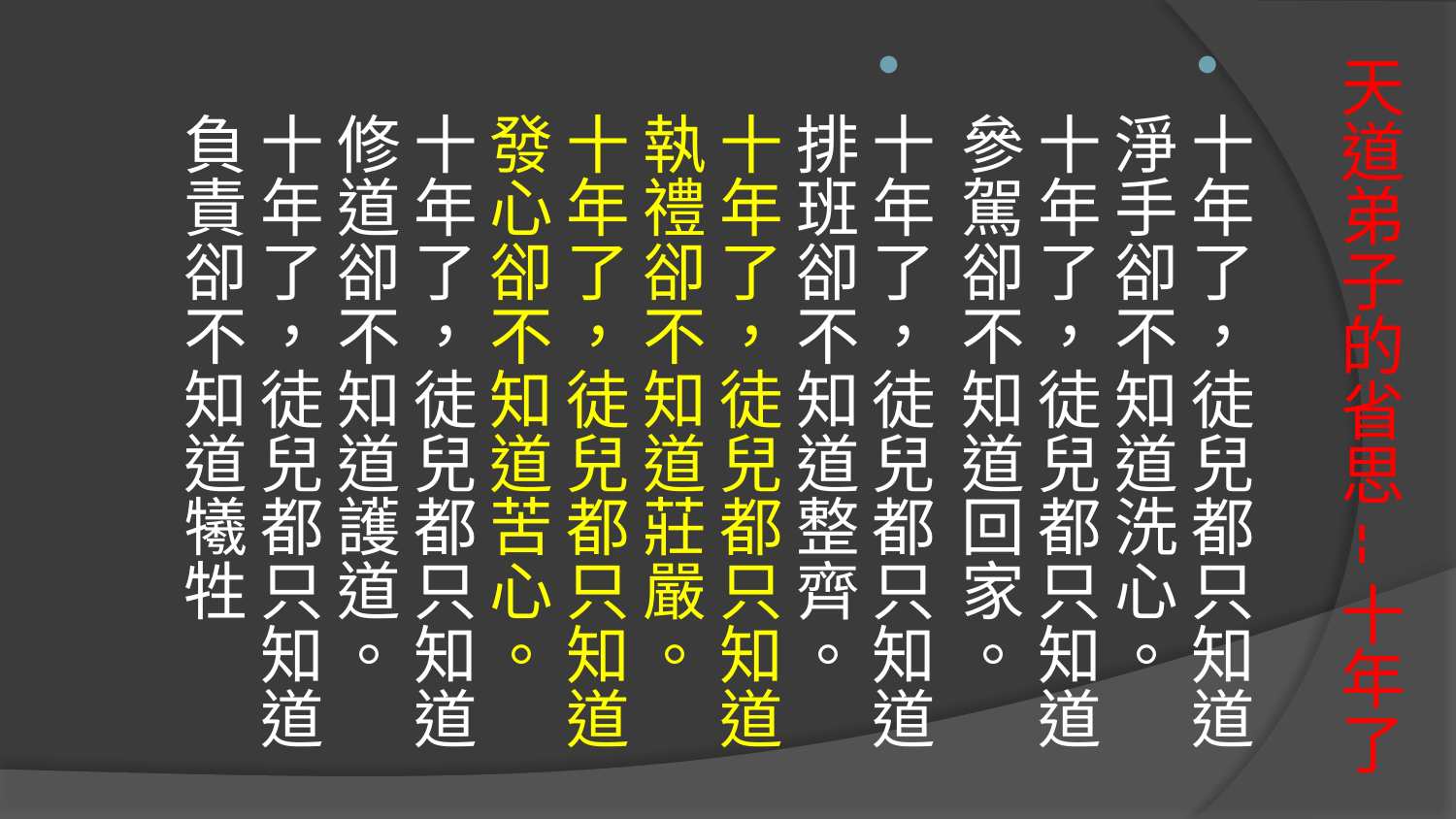

十年了，徒兒都只知道淨手卻不知道洗心。
十年了，徒兒都只知道參駕卻不知道回家。
十年了，徒兒都只知道排班卻不知道整齊。
十年了，徒兒都只知道執禮卻不知道莊嚴。
十年了，徒兒都只知道發心卻不知道苦心。
十年了，徒兒都只知道修道卻不知道護道。
十年了，徒兒都只知道負責卻不知道犧牲
# 天道弟子的省思--十年了